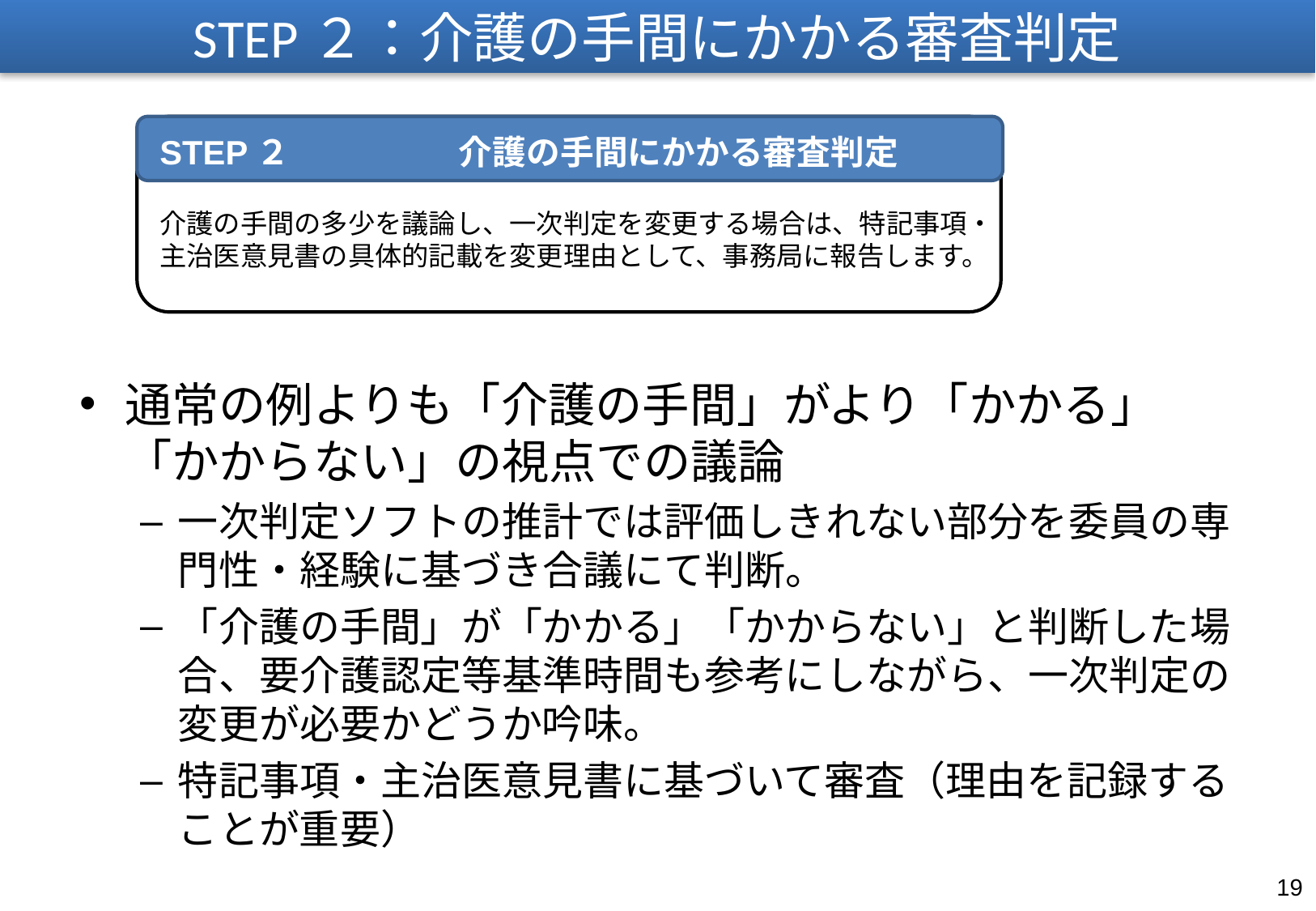

STEP２：介護の手間にかかる審査判定

STEP２　　　　　介護の手間にかかる審査判定
介護の手間の多少を議論し、一次判定を変更する場合は、特記事項・主治医意見書の具体的記載を変更理由として、事務局に報告します。

通常の例よりも「介護の手間」がより「かかる」「かからない」の視点での議論
一次判定ソフトの推計では評価しきれない部分を委員の専門性・経験に基づき合議にて判断。
「介護の手間」が「かかる」「かからない」と判断した場合、要介護認定等基準時間も参考にしながら、一次判定の変更が必要かどうか吟味。
特記事項・主治医意見書に基づいて審査（理由を記録することが重要）

19